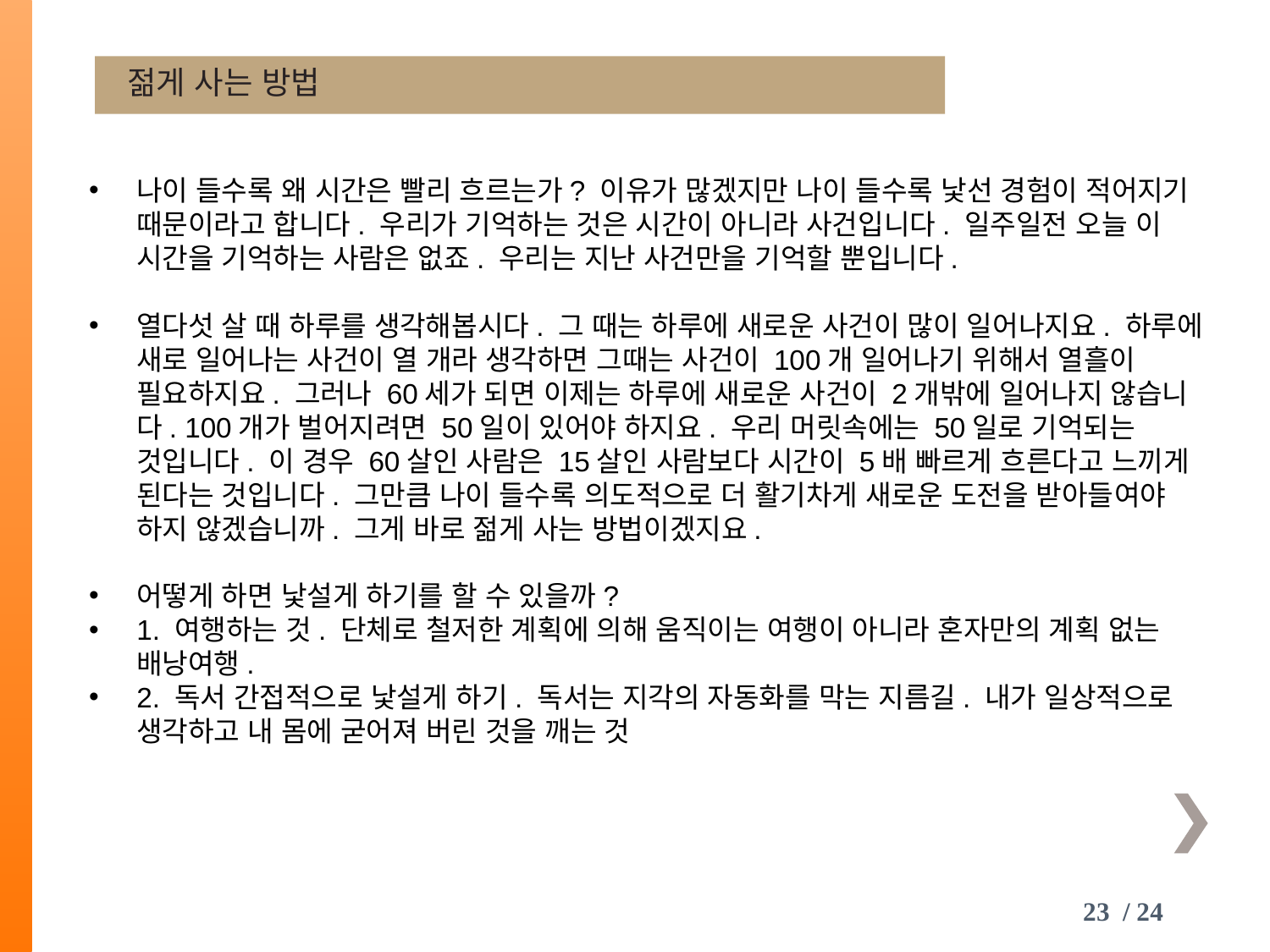

젊게 사는 방법

나이 들수록 왜 시간은 빨리 흐르는가? 이유가 많겠지만 나이 들수록 낯선 경험이 적어지기 때문이라고 합니다. 우리가 기억하는 것은 시간이 아니라 사건입니다. 일주일전 오늘 이 시간을 기억하는 사람은 없죠. 우리는 지난 사건만을 기억할 뿐입니다.

열다섯 살 때 하루를 생각해봅시다. 그 때는 하루에 새로운 사건이 많이 일어나지요. 하루에 새로 일어나는 사건이 열 개라 생각하면 그때는 사건이 100개 일어나기 위해서 열흘이 필요하지요. 그러나 60세가 되면 이제는 하루에 새로운 사건이 2개밖에 일어나지 않습니다. 100개가 벌어지려면 50일이 있어야 하지요. 우리 머릿속에는 50일로 기억되는 것입니다. 이 경우 60살인 사람은 15살인 사람보다 시간이 5배 빠르게 흐른다고 느끼게 된다는 것입니다. 그만큼 나이 들수록 의도적으로 더 활기차게 새로운 도전을 받아들여야 하지 않겠습니까. 그게 바로 젊게 사는 방법이겠지요.

어떻게 하면 낯설게 하기를 할 수 있을까?
1. 여행하는 것. 단체로 철저한 계획에 의해 움직이는 여행이 아니라 혼자만의 계획 없는 배낭여행.
2. 독서 간접적으로 낯설게 하기. 독서는 지각의 자동화를 막는 지름길. 내가 일상적으로 생각하고 내 몸에 굳어져 버린 것을 깨는 것
23  / 24